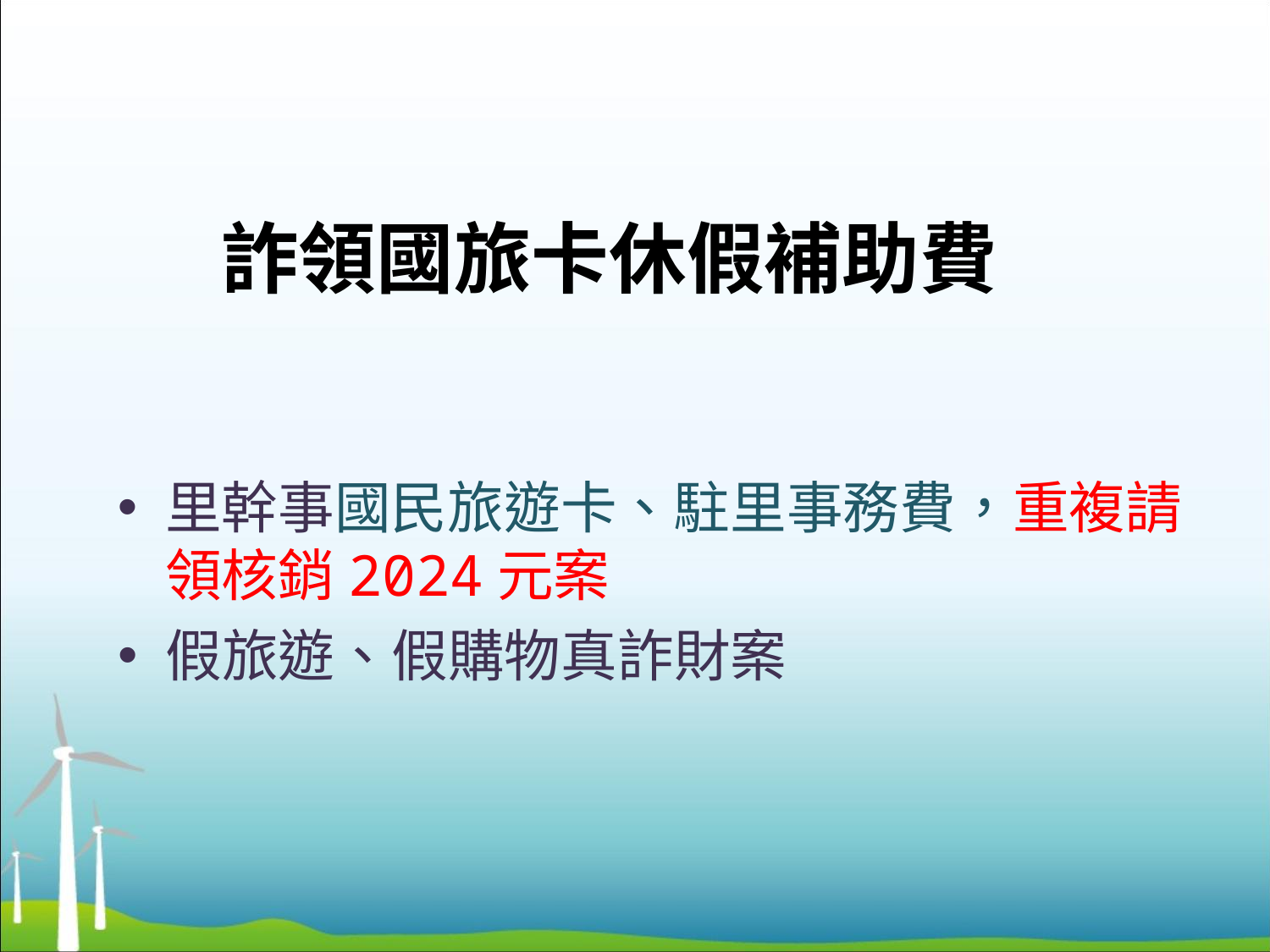

詐領國旅卡休假補助費
#
里幹事國民旅遊卡、駐里事務費，重複請領核銷2024元案
假旅遊、假購物真詐財案